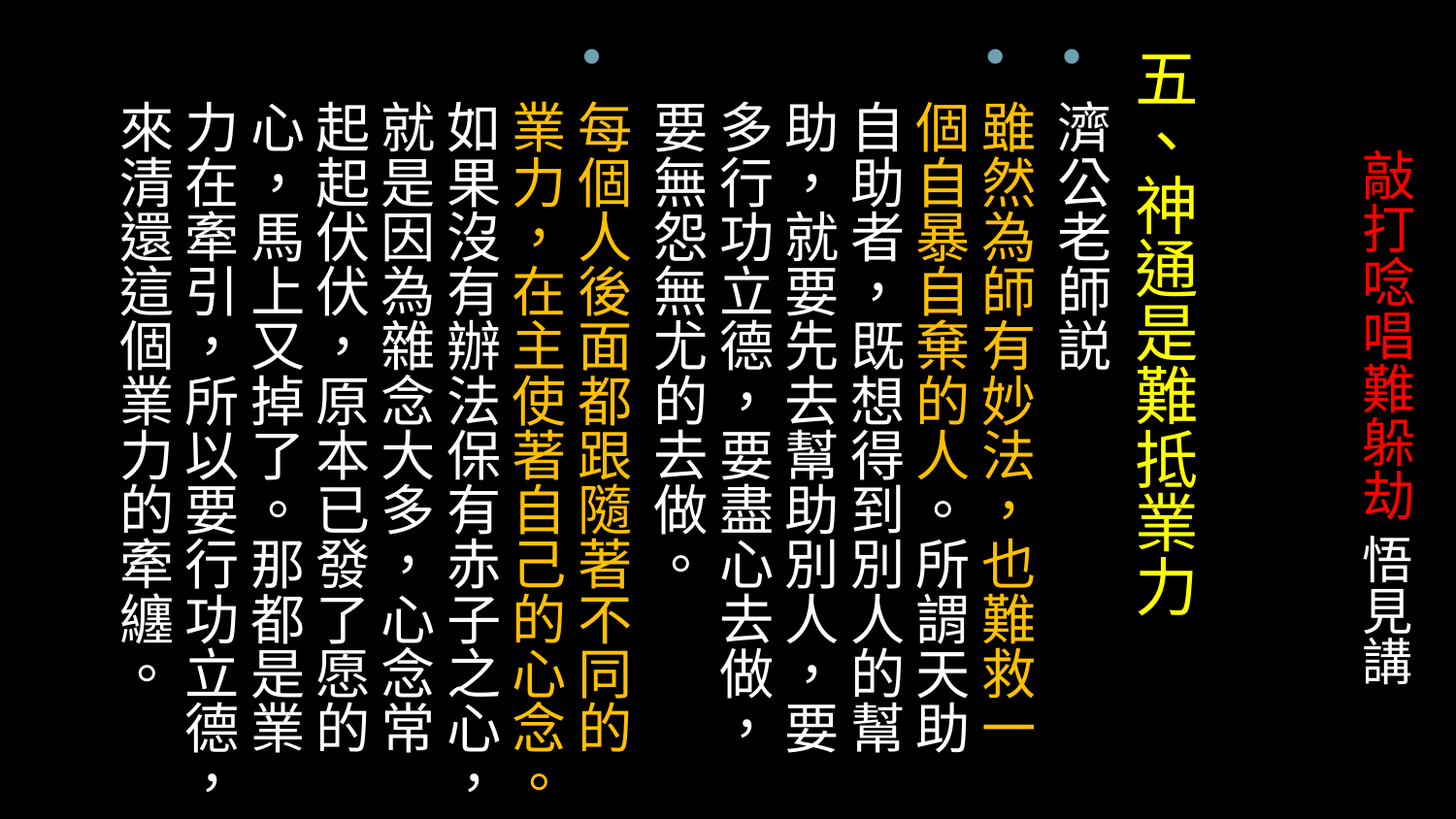

五、神通是難抵業力
濟公老師説
雖然為師有妙法，也難救一個自暴自棄的人。所謂天助自助者，既想得到別人的幫助，就要先去幫助別人，要多行功立德，要盡心去做，要無怨無尤的去做。
每個人後面都跟隨著不同的業力，在主使著自己的心念。如果沒有辦法保有赤子之心，就是因為雜念大多，心念常起起伏伏，原本已發了愿的心，馬上又掉了。那都是業力在牽引，所以要行功立德，來清還這個業力的牽纏。

# 敲打唸唱難躲劫 悟見講